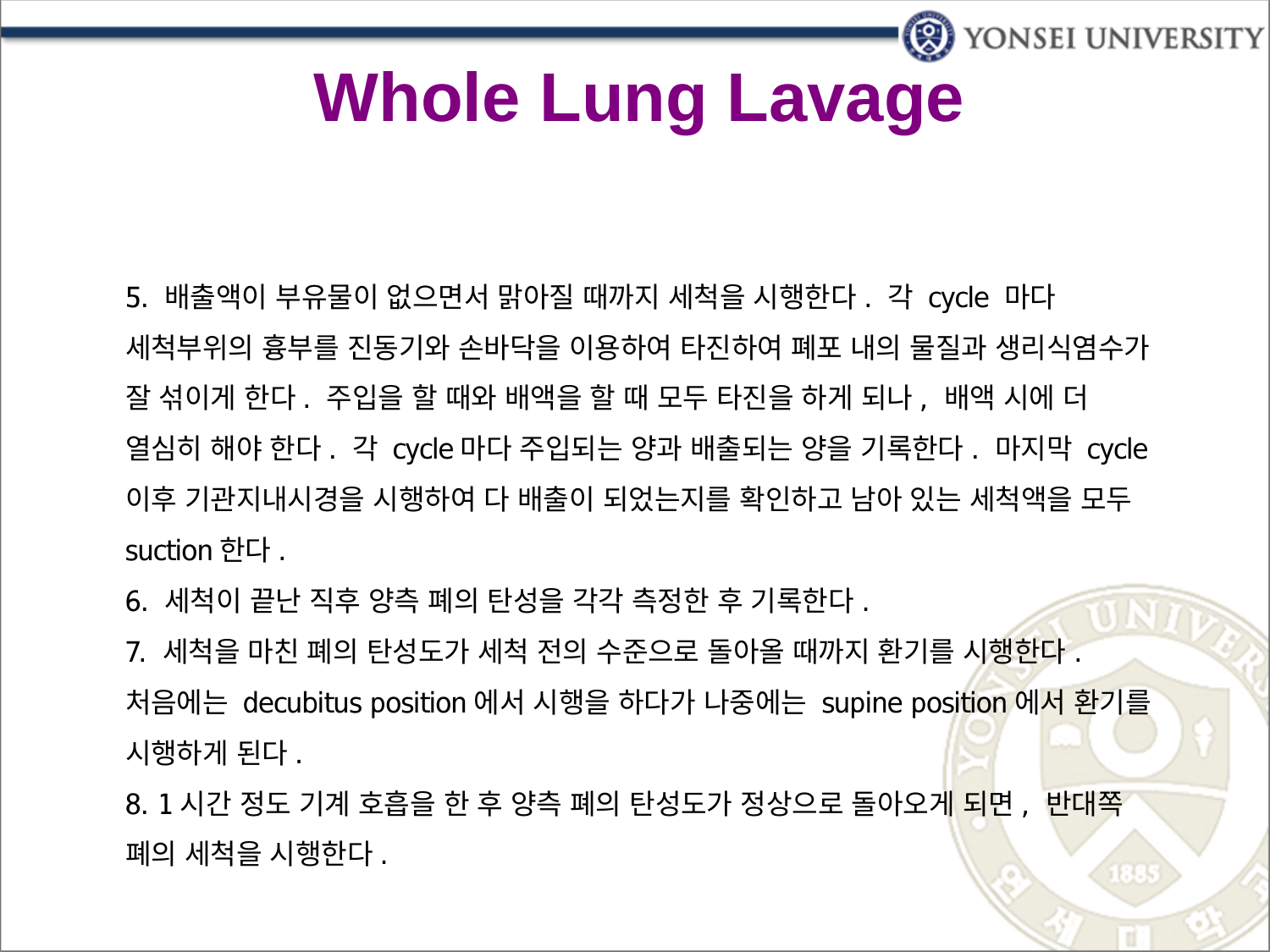

Whole Lung Lavage
5. 배출액이 부유물이 없으면서 맑아질 때까지 세척을 시행한다. 각 cycle 마다 세척부위의 흉부를 진동기와 손바닥을 이용하여 타진하여 폐포 내의 물질과 생리식염수가 잘 섞이게 한다. 주입을 할 때와 배액을 할 때 모두 타진을 하게 되나, 배액 시에 더 열심히 해야 한다. 각 cycle마다 주입되는 양과 배출되는 양을 기록한다. 마지막 cycle이후 기관지내시경을 시행하여 다 배출이 되었는지를 확인하고 남아 있는 세척액을 모두 suction한다.
6. 세척이 끝난 직후 양측 폐의 탄성을 각각 측정한 후 기록한다.
7. 세척을 마친 폐의 탄성도가 세척 전의 수준으로 돌아올 때까지 환기를 시행한다. 처음에는 decubitus position에서 시행을 하다가 나중에는 supine position에서 환기를 시행하게 된다.
8. 1시간 정도 기계 호흡을 한 후 양측 폐의 탄성도가 정상으로 돌아오게 되면, 반대쪽 폐의 세척을 시행한다.